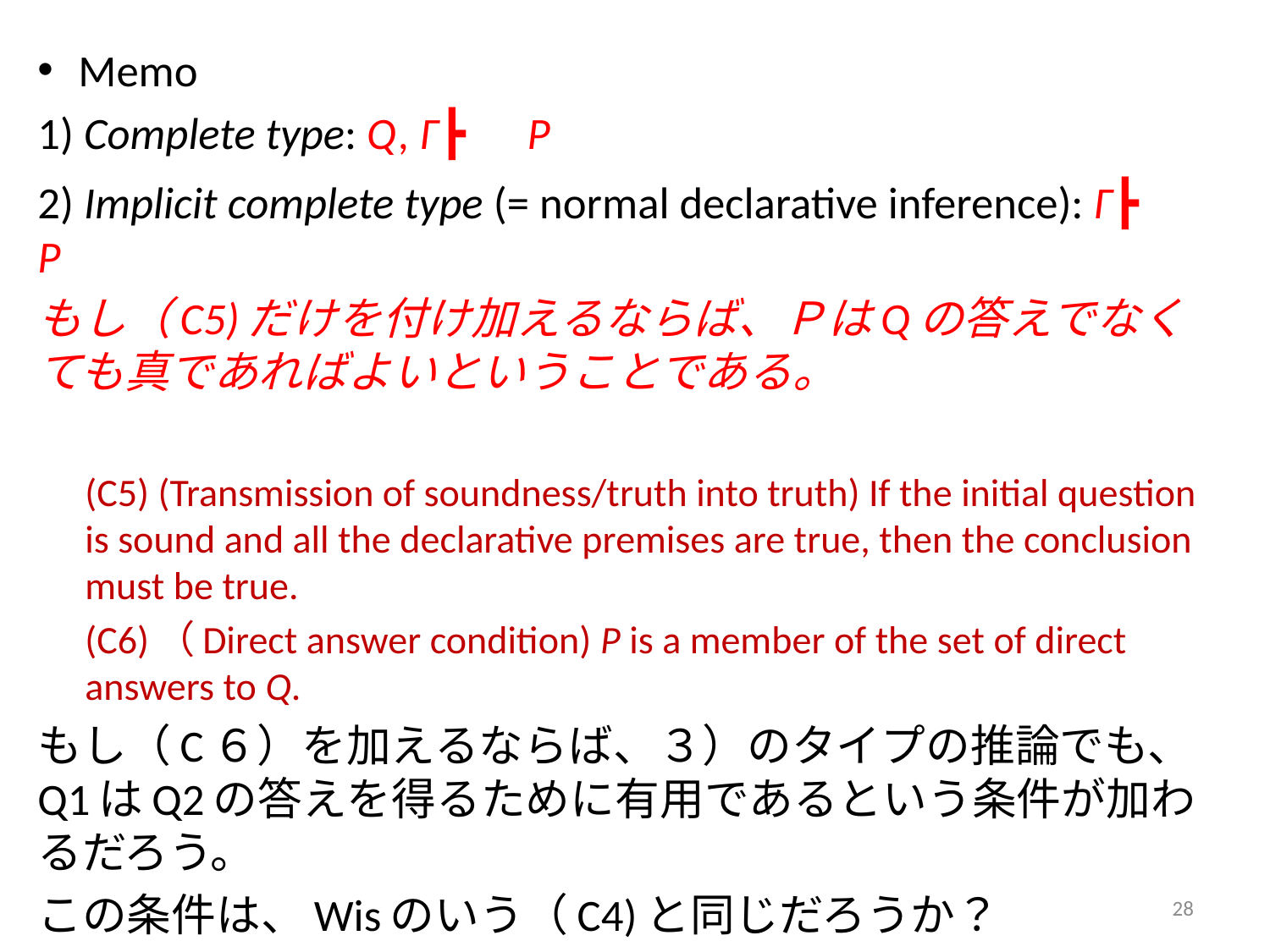

Memo
1) Complete type: Q, Γ┣　P
2) Implicit complete type (= normal declarative inference): Γ┣　P
もし（C5)だけを付け加えるならば、ＰはQの答えでなくても真であればよいということである。

(C5) (Transmission of soundness/truth into truth) If the initial question is sound and all the declarative premises are true, then the conclusion must be true.
(C6)（Direct answer condition) P is a member of the set of direct answers to Q.
もし（C６）を加えるならば、３）のタイプの推論でも、Q1はQ2の答えを得るために有用であるという条件が加わるだろう。
この条件は、Wisのいう（C4)と同じだろうか？
28